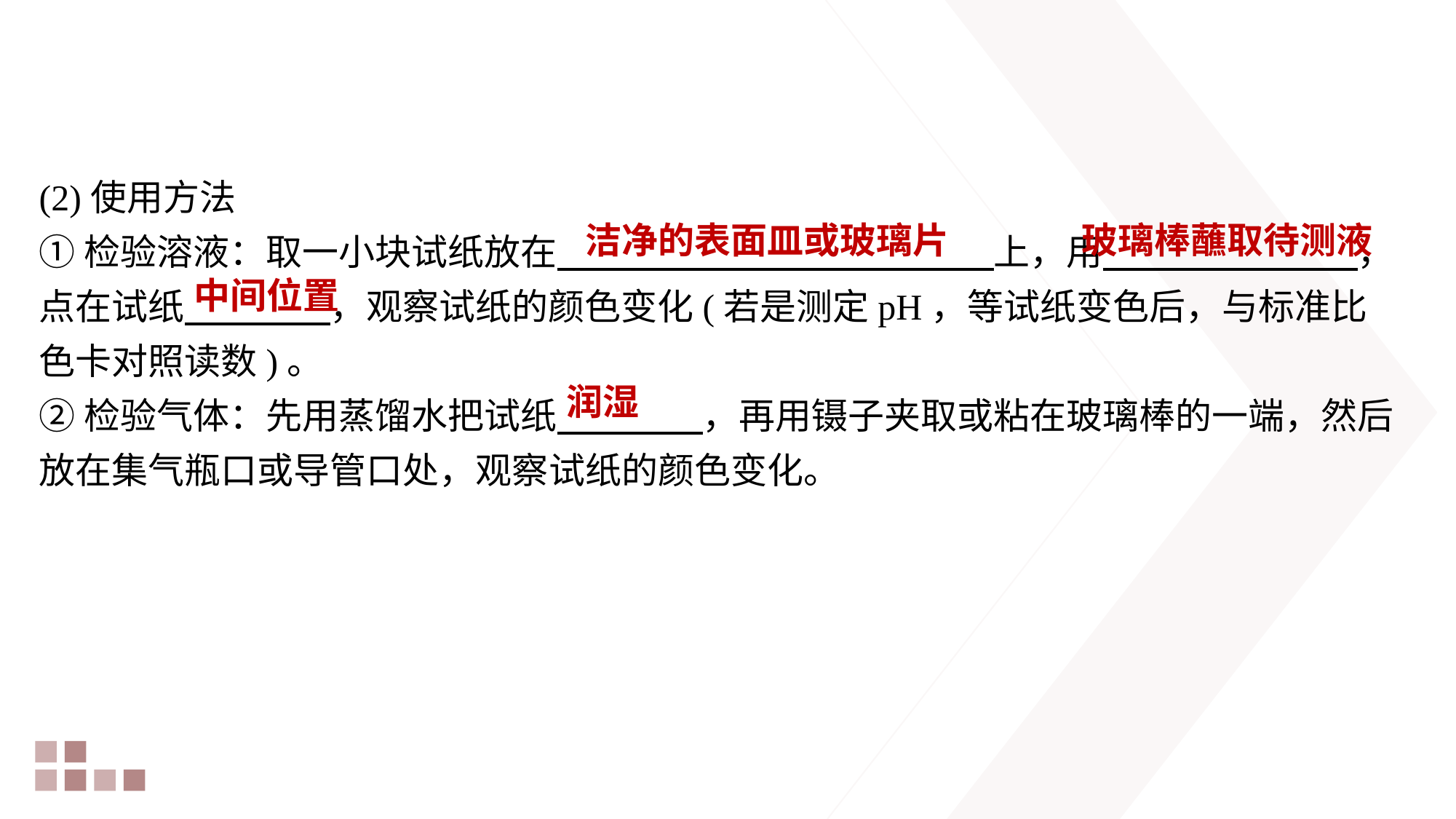

(2)使用方法
①检验溶液：取一小块试纸放在　　　　　　　　　　　　上，用　　　　　　　，点在试纸　　　　，观察试纸的颜色变化(若是测定pH，等试纸变色后，与标准比色卡对照读数)。
②检验气体：先用蒸馏水把试纸　　　　，再用镊子夹取或粘在玻璃棒的一端，然后放在集气瓶口或导管口处，观察试纸的颜色变化。
洁净的表面皿或玻璃片
玻璃棒蘸取待测液
中间位置
润湿